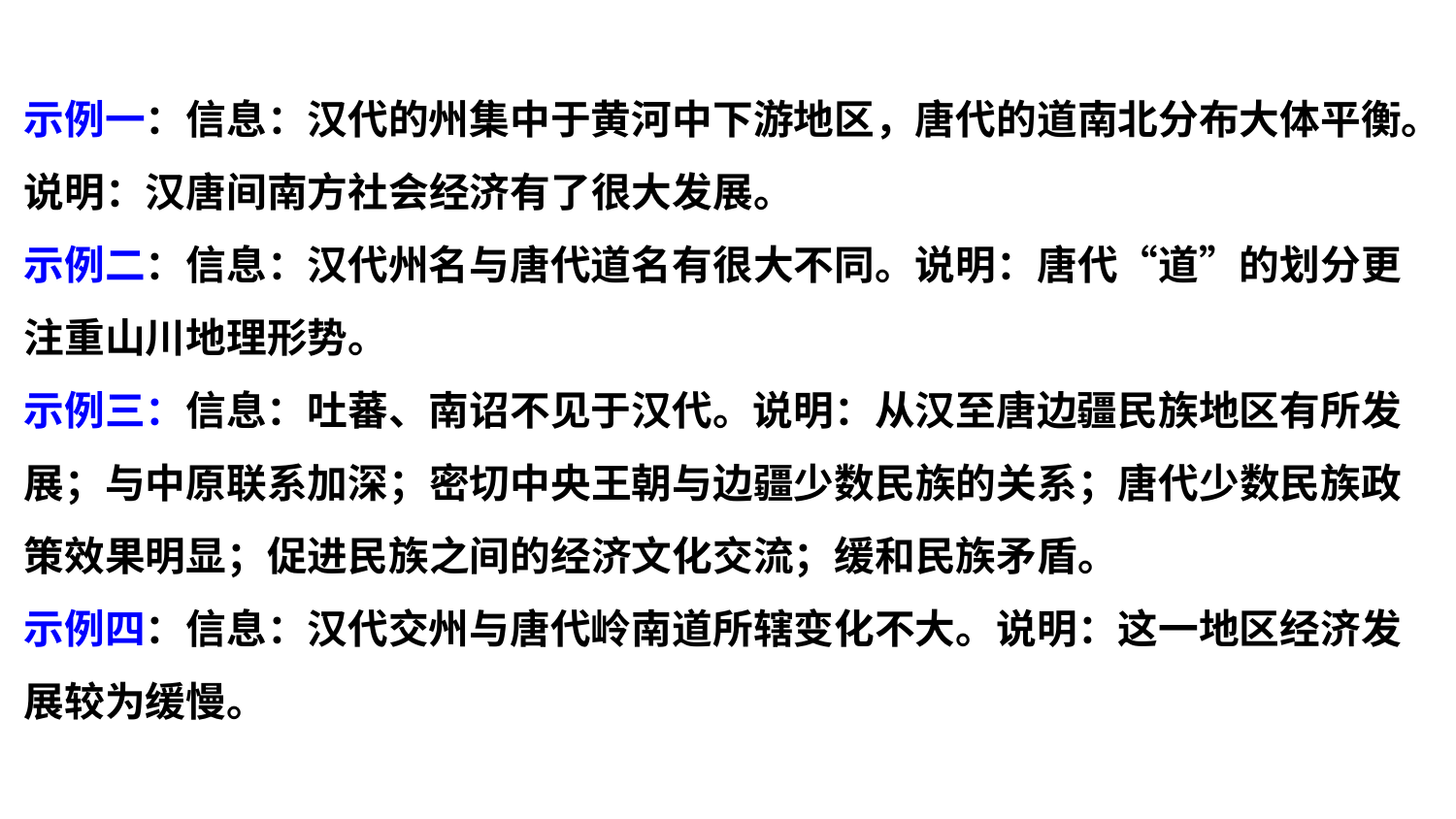

示例一：信息：汉代的州集中于黄河中下游地区，唐代的道南北分布大体平衡。说明：汉唐间南方社会经济有了很大发展。
示例二：信息：汉代州名与唐代道名有很大不同。说明：唐代“道”的划分更注重山川地理形势。
示例三：信息：吐蕃、南诏不见于汉代。说明：从汉至唐边疆民族地区有所发展；与中原联系加深；密切中央王朝与边疆少数民族的关系；唐代少数民族政策效果明显；促进民族之间的经济文化交流；缓和民族矛盾。
示例四：信息：汉代交州与唐代岭南道所辖变化不大。说明：这一地区经济发展较为缓慢。